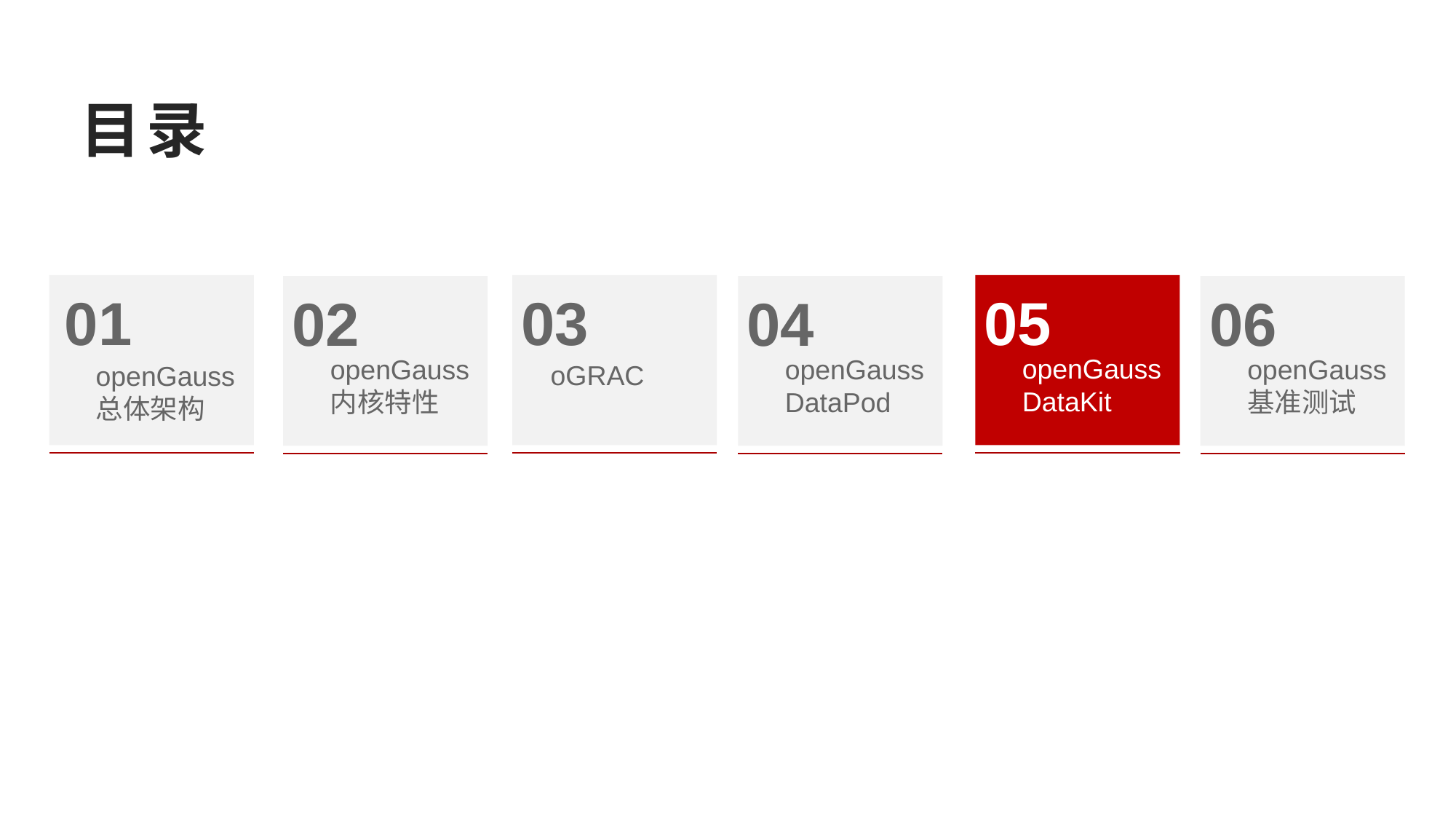

目录

01
03
05
02
04
06
openGauss DataKit
openGauss 内核特性
openGauss DataPod
openGauss基准测试
oGRAC
openGauss 总体架构